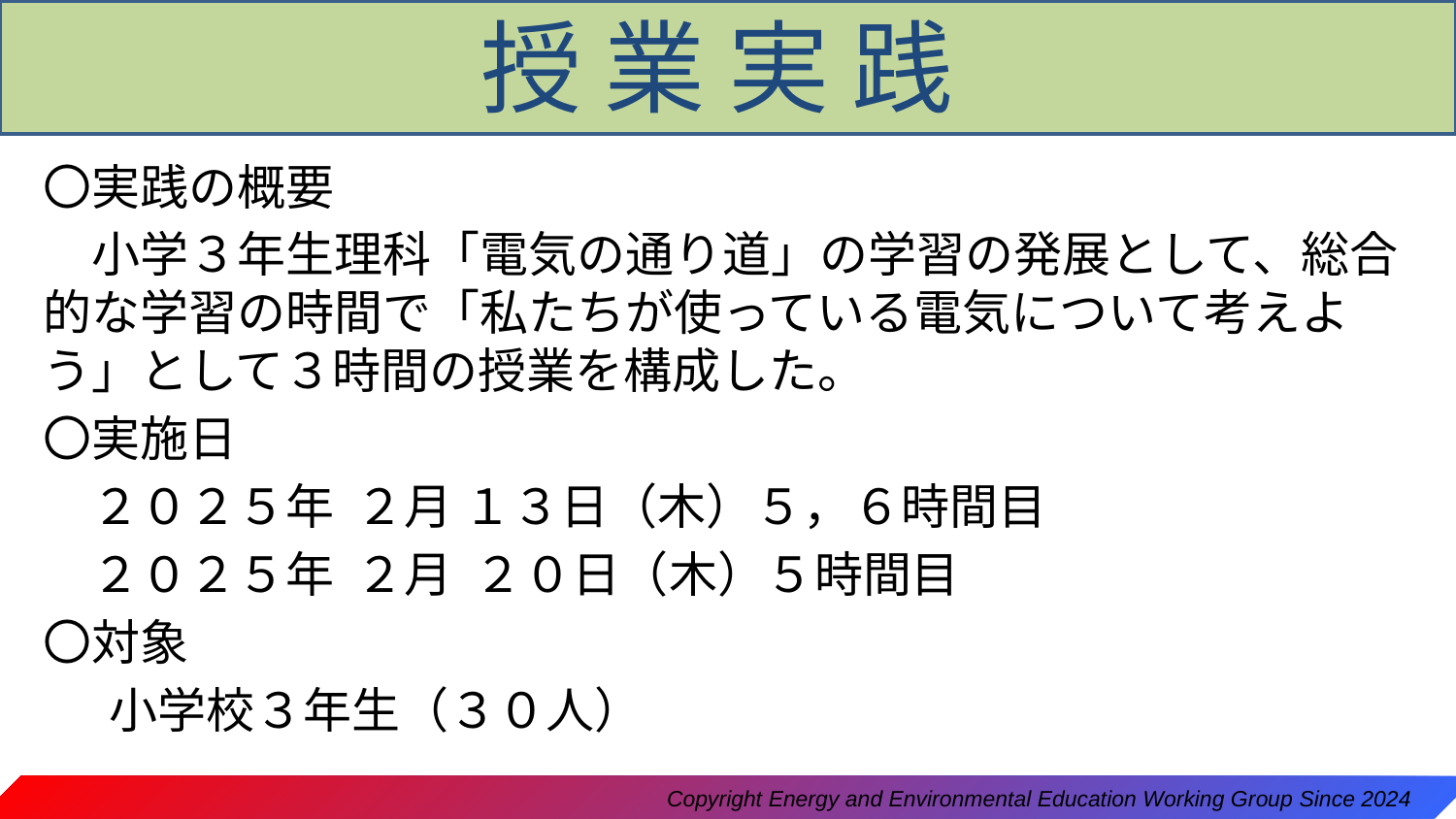

授 業 実 践

〇実践の概要
　小学３年生理科「電気の通り道」の学習の発展として、総合的な学習の時間で「私たちが使っている電気について考えよう」として３時間の授業を構成した。
〇実施日
　２０２５年  ２月 １３日（木）５，６時間目
　２０２５年  ２月  ２０日（木）５時間目
〇対象
     小学校３年生（３０人）